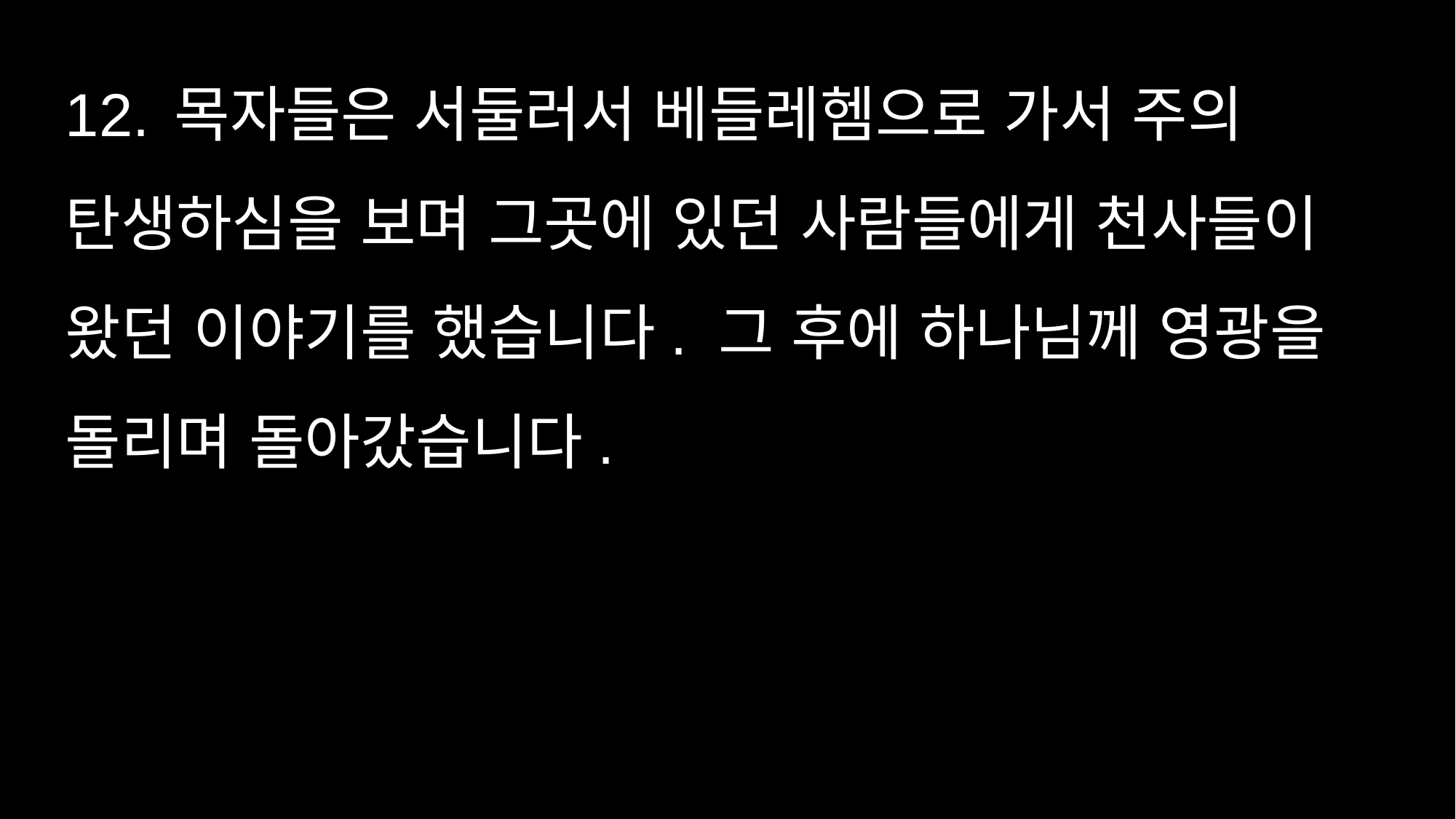

12.	목자들은 서둘러서 베들레헴으로 가서 주의 탄생하심을 보며 그곳에 있던 사람들에게 천사들이 왔던 이야기를 했습니다. 그 후에 하나님께 영광을 돌리며 돌아갔습니다.